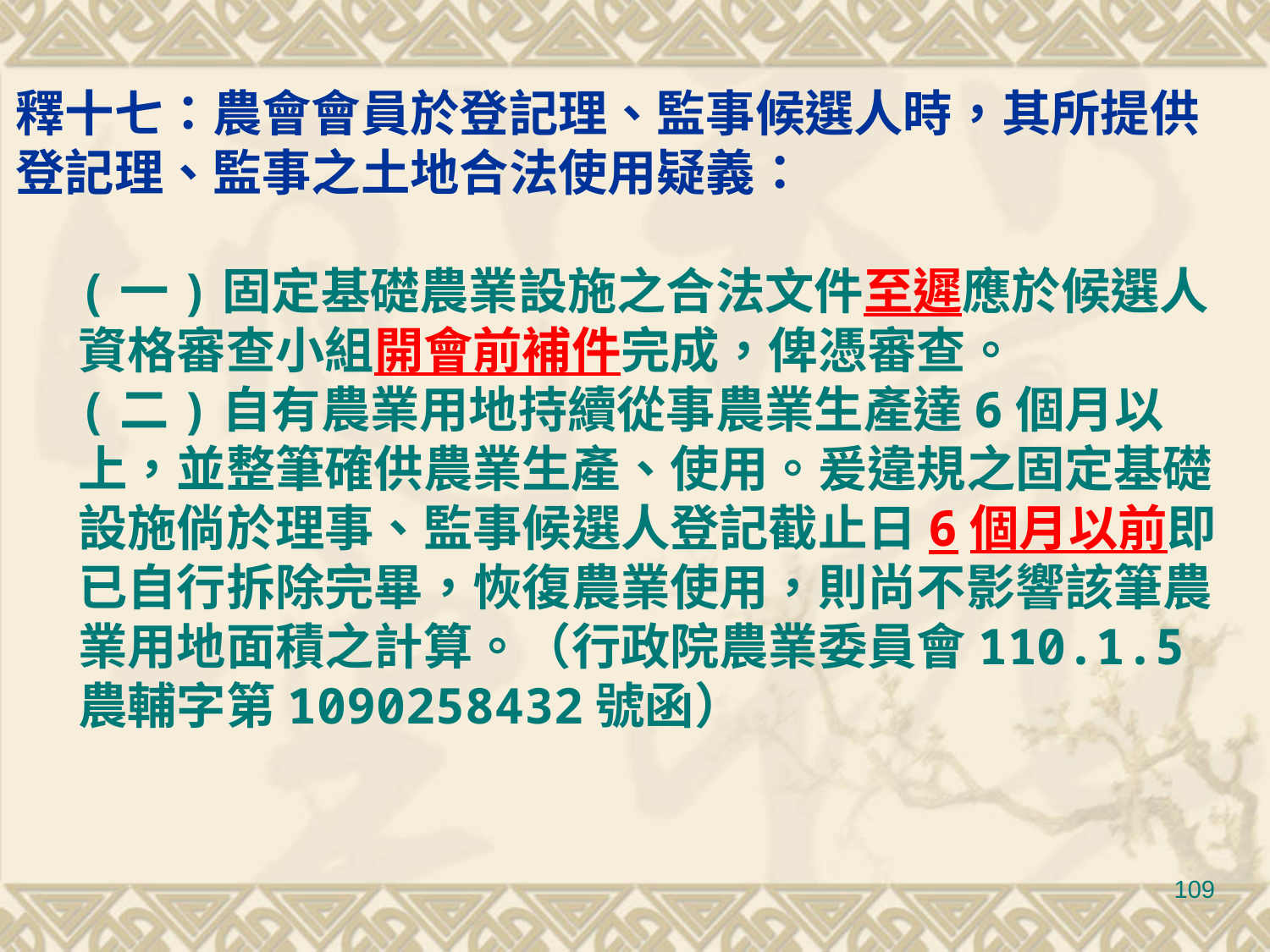

釋十七：農會會員於登記理、監事候選人時，其所提供登記理、監事之土地合法使用疑義：

(一)固定基礎農業設施之合法文件至遲應於候選人資格審查小組開會前補件完成，俾憑審查。
(二)自有農業用地持續從事農業生產達6個月以上，並整筆確供農業生產、使用。爰違規之固定基礎設施倘於理事、監事候選人登記截止日6個月以前即已自行拆除完畢，恢復農業使用，則尚不影響該筆農業用地面積之計算。（行政院農業委員會110.1.5農輔字第1090258432號函）
109